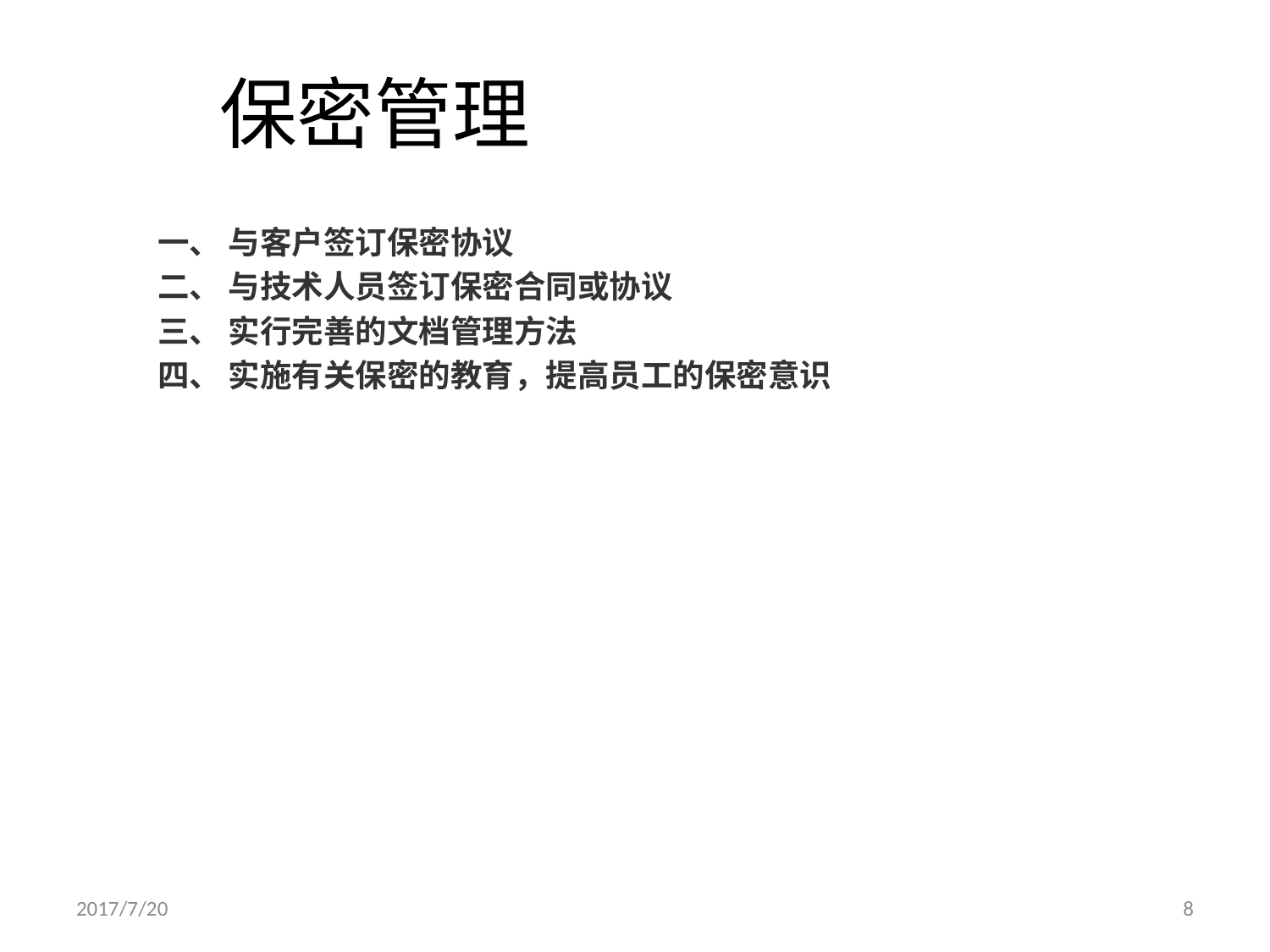

# 保密管理
一、 与客户签订保密协议
二、 与技术人员签订保密合同或协议
三、 实行完善的文档管理方法
四、 实施有关保密的教育，提高员工的保密意识
2017/7/20
8